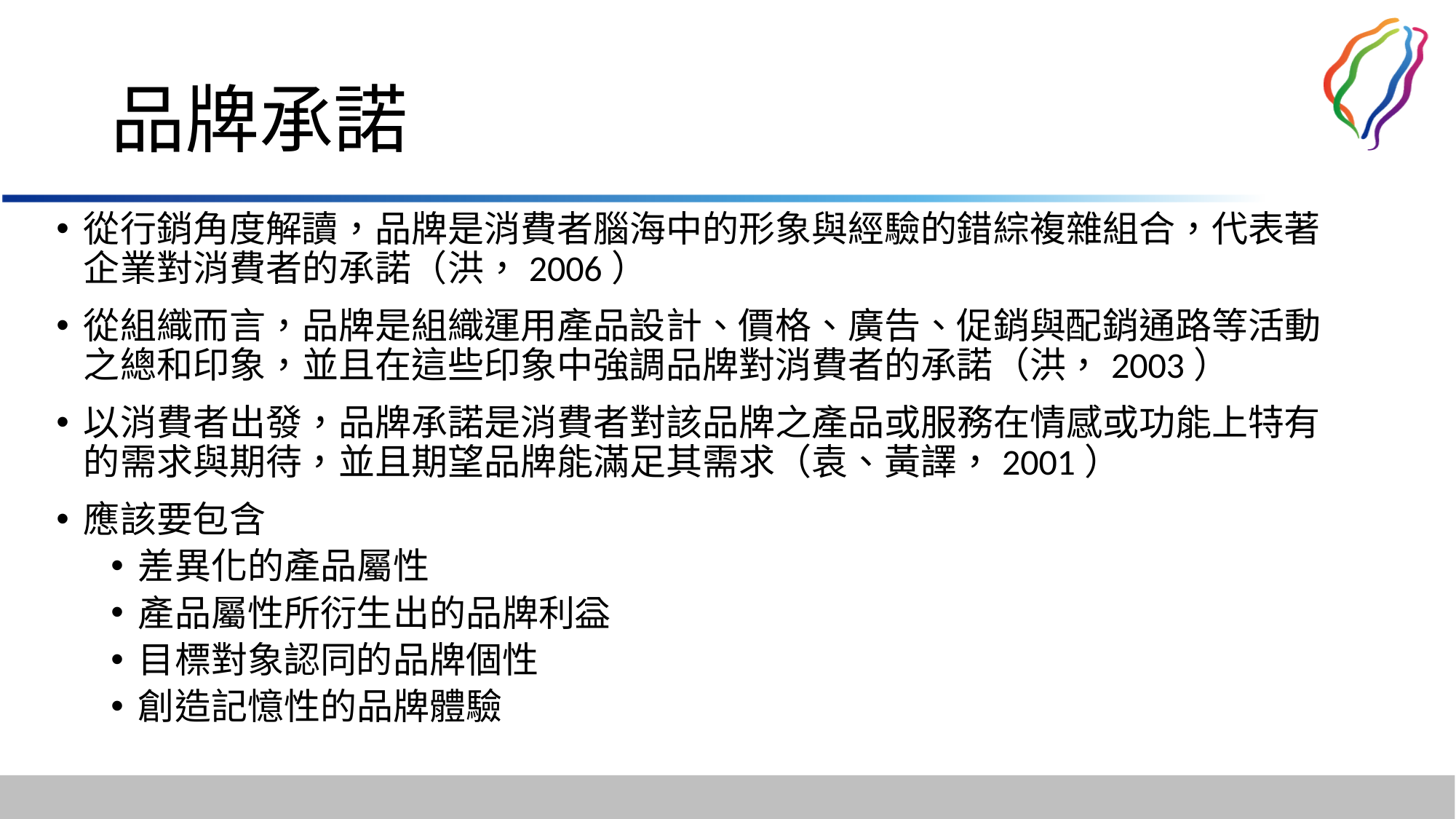

# 品牌承諾
從行銷角度解讀，品牌是消費者腦海中的形象與經驗的錯綜複雜組合，代表著企業對消費者的承諾（洪，2006）
從組織而言，品牌是組織運用產品設計、價格、廣告、促銷與配銷通路等活動之總和印象，並且在這些印象中強調品牌對消費者的承諾（洪，2003）
以消費者出發，品牌承諾是消費者對該品牌之產品或服務在情感或功能上特有的需求與期待，並且期望品牌能滿足其需求（袁、黃譯，2001）
應該要包含
差異化的產品屬性
產品屬性所衍生出的品牌利益
目標對象認同的品牌個性
創造記憶性的品牌體驗